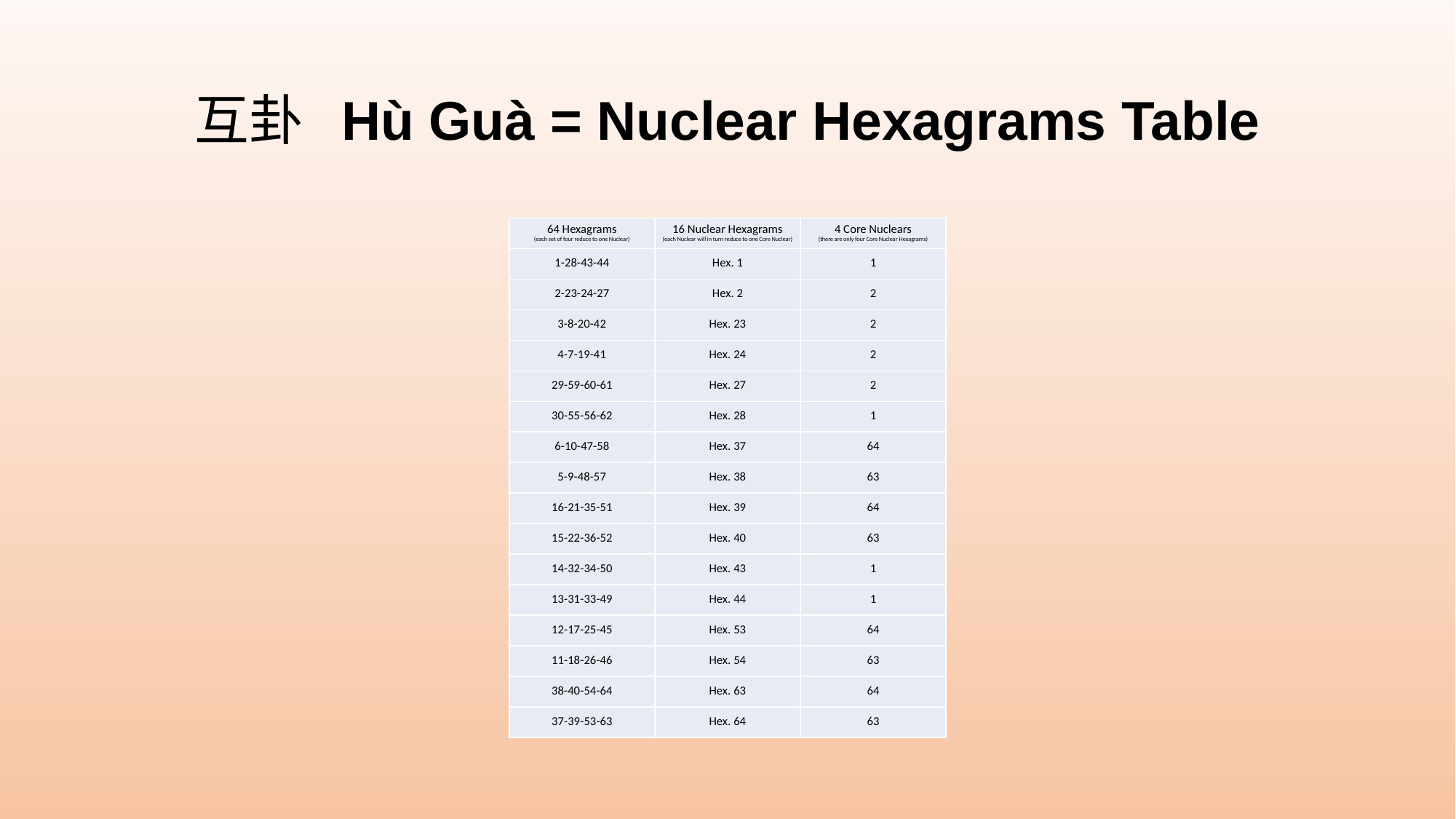

# 互卦  Hù Guà = Nuclear Hexagrams Table
| 64 Hexagrams (each set of four reduce to one Nuclear) | 16 Nuclear Hexagrams (each Nuclear will in turn reduce to one Core Nuclear) | 4 Core Nuclears (there are only four Core Nuclear Hexagrams) |
| --- | --- | --- |
| 1-28-43-44 | Hex. 1 | 1 |
| 2-23-24-27 | Hex. 2 | 2 |
| 3-8-20-42 | Hex. 23 | 2 |
| 4-7-19-41 | Hex. 24 | 2 |
| 29-59-60-61 | Hex. 27 | 2 |
| 30-55-56-62 | Hex. 28 | 1 |
| 6-10-47-58 | Hex. 37 | 64 |
| 5-9-48-57 | Hex. 38 | 63 |
| 16-21-35-51 | Hex. 39 | 64 |
| 15-22-36-52 | Hex. 40 | 63 |
| 14-32-34-50 | Hex. 43 | 1 |
| 13-31-33-49 | Hex. 44 | 1 |
| 12-17-25-45 | Hex. 53 | 64 |
| 11-18-26-46 | Hex. 54 | 63 |
| 38-40-54-64 | Hex. 63 | 64 |
| 37-39-53-63 | Hex. 64 | 63 |